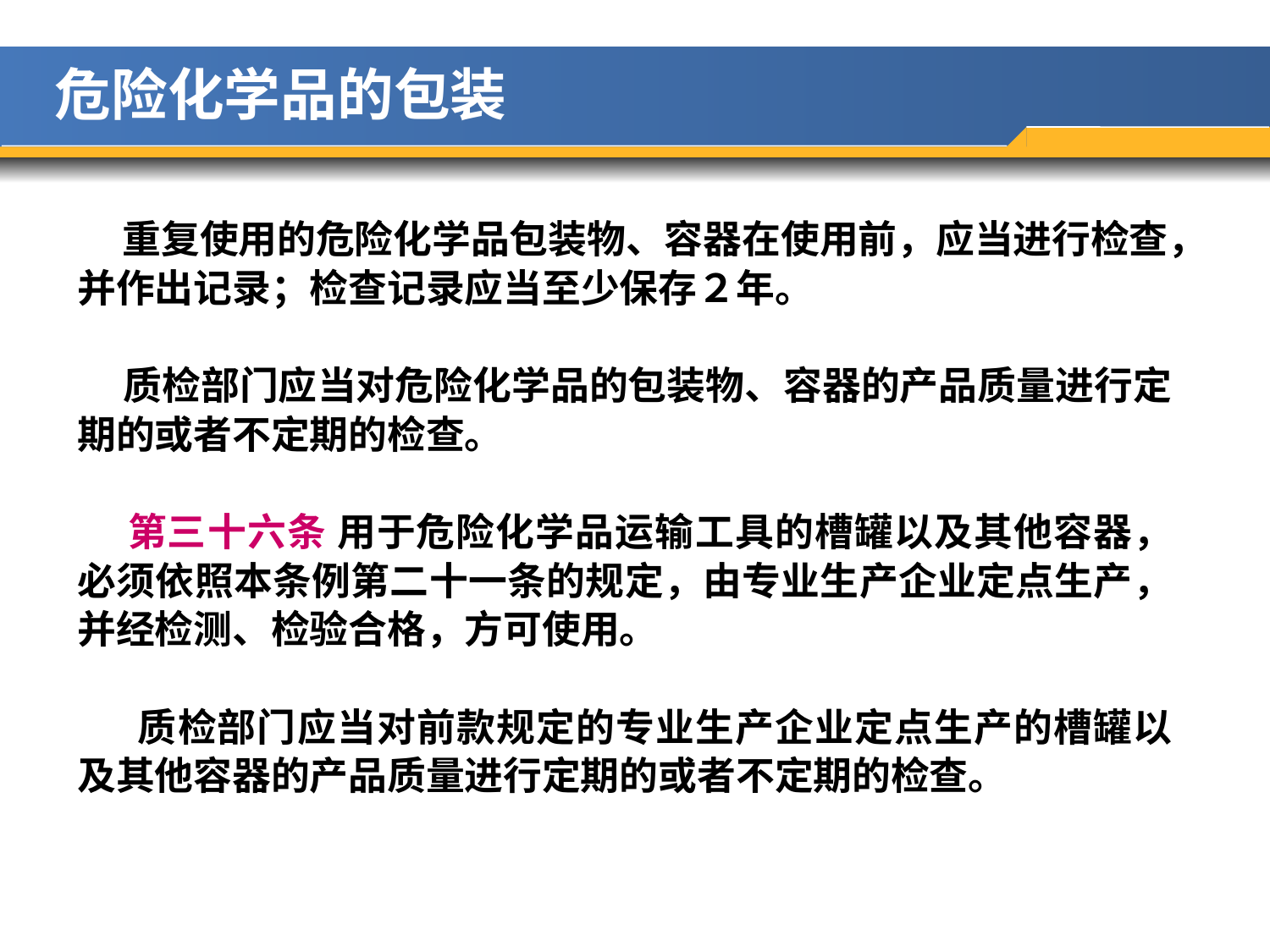

危险化学品的包装

    重复使用的危险化学品包装物、容器在使用前，应当进行检查，并作出记录；检查记录应当至少保存２年。

    质检部门应当对危险化学品的包装物、容器的产品质量进行定期的或者不定期的检查。

    第三十六条 用于危险化学品运输工具的槽罐以及其他容器，必须依照本条例第二十一条的规定，由专业生产企业定点生产，并经检测、检验合格，方可使用。

     质检部门应当对前款规定的专业生产企业定点生产的槽罐以及其他容器的产品质量进行定期的或者不定期的检查。